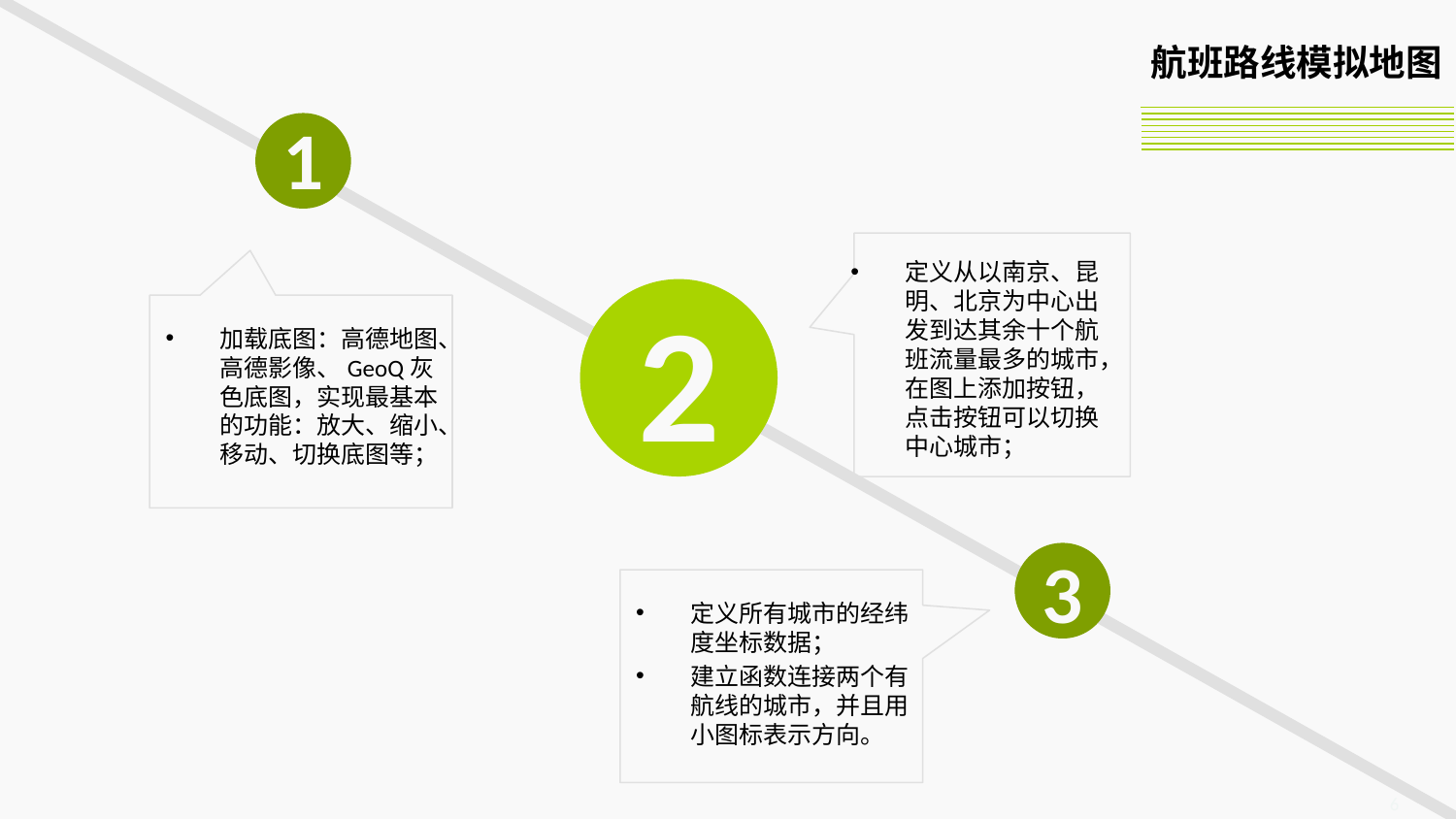

航班路线模拟地图
1

定义从以南京、昆明、北京为中心出发到达其余十个航班流量最多的城市，在图上添加按钮，点击按钮可以切换中心城市；
2

加载底图：高德地图、高德影像、GeoQ灰色底图，实现最基本的功能：放大、缩小、移动、切换底图等；
3

定义所有城市的经纬度坐标数据；
建立函数连接两个有航线的城市，并且用小图标表示方向。